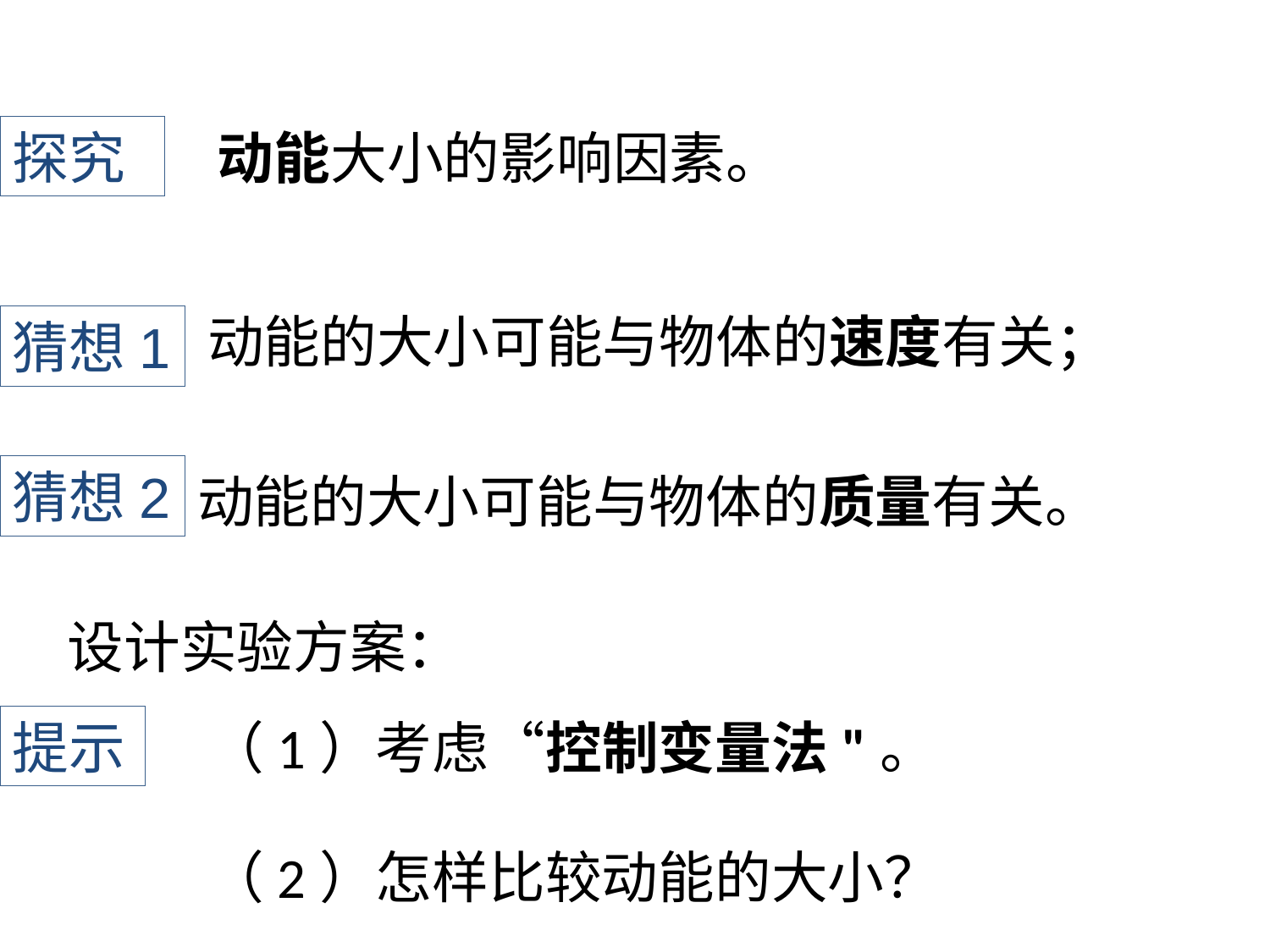

探究
动能大小的影响因素。
动能的大小可能与物体的速度有关；
猜想1
动能的大小可能与物体的质量有关。
猜想2
设计实验方案：
提示
（1）考虑“控制变量法"。
（2）怎样比较动能的大小？